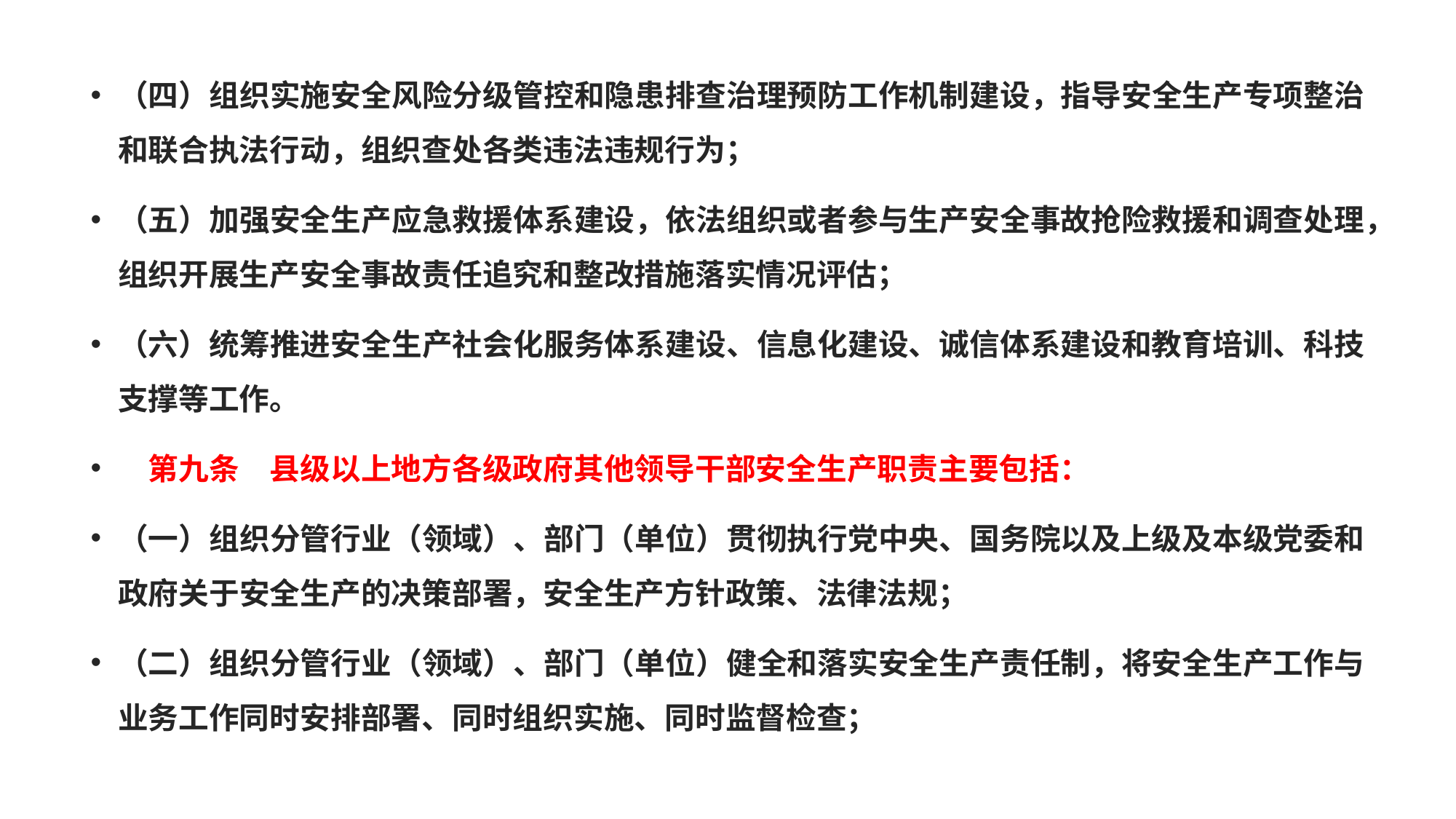

（四）组织实施安全风险分级管控和隐患排查治理预防工作机制建设，指导安全生产专项整治和联合执法行动，组织查处各类违法违规行为；
（五）加强安全生产应急救援体系建设，依法组织或者参与生产安全事故抢险救援和调查处理，组织开展生产安全事故责任追究和整改措施落实情况评估；
（六）统筹推进安全生产社会化服务体系建设、信息化建设、诚信体系建设和教育培训、科技支撑等工作。
　第九条　县级以上地方各级政府其他领导干部安全生产职责主要包括：
（一）组织分管行业（领域）、部门（单位）贯彻执行党中央、国务院以及上级及本级党委和政府关于安全生产的决策部署，安全生产方针政策、法律法规；
（二）组织分管行业（领域）、部门（单位）健全和落实安全生产责任制，将安全生产工作与业务工作同时安排部署、同时组织实施、同时监督检查；

42